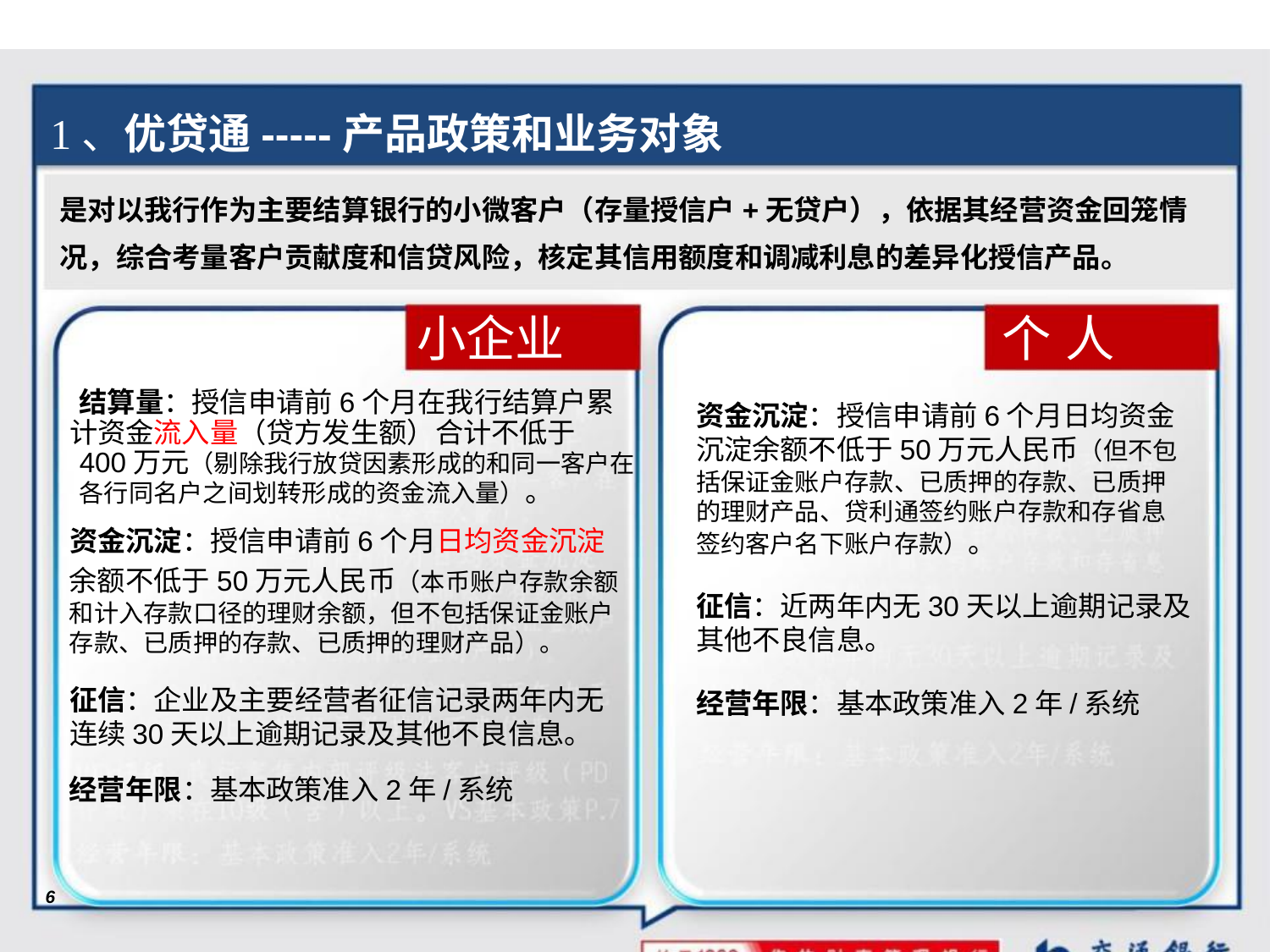

1、优贷通-----产品政策和业务对象
是对以我行作为主要结算银行的小微客户（存量授信户+无贷户），依据其经营资金回笼情况，综合考量客户贡献度和信贷风险，核定其信用额度和调减利息的差异化授信产品。
小企业
个 人
结算量：授信申请前6个月在我行结算户累
资金沉淀：授信申请前6个月日均资金
计资金流入量（贷方发生额）合计不低于
沉淀余额不低于50万元人民币（但不包
括保证金账户存款、已质押的存款、已质押
的理财产品、贷利通签约账户存款和存省息
签约客户名下账户存款）。
400万元（剔除我行放贷因素形成的和同一客户在
各行同名户之间划转形成的资金流入量）。
资金沉淀：授信申请前6个月日均资金沉淀
余额不低于50万元人民币（本币账户存款余额
和计入存款口径的理财余额，但不包括保证金账户
存款、已质押的存款、已质押的理财产品）。
征信：近两年内无30天以上逾期记录及
其他不良信息。
征信：企业及主要经营者征信记录两年内无
连续30天以上逾期记录及其他不良信息。
经营年限：基本政策准入2年/系统
经营年限：基本政策准入2年/系统
6